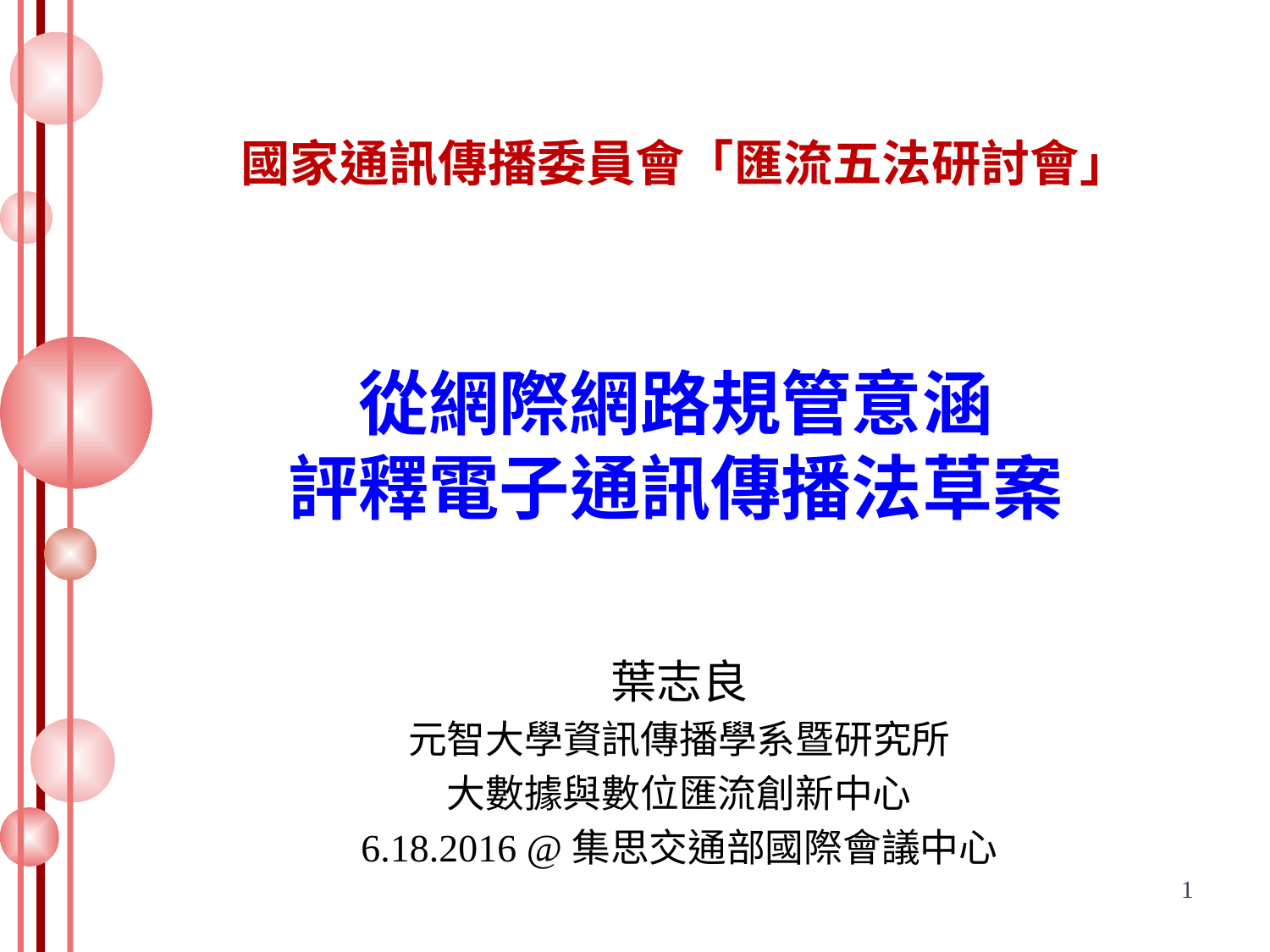

國家通訊傳播委員會「匯流五法研討會」
# 從網際網路規管意涵 評釋電子通訊傳播法草案
葉志良
元智大學資訊傳播學系暨研究所
大數據與數位匯流創新中心
6.18.2016 @集思交通部國際會議中心

1